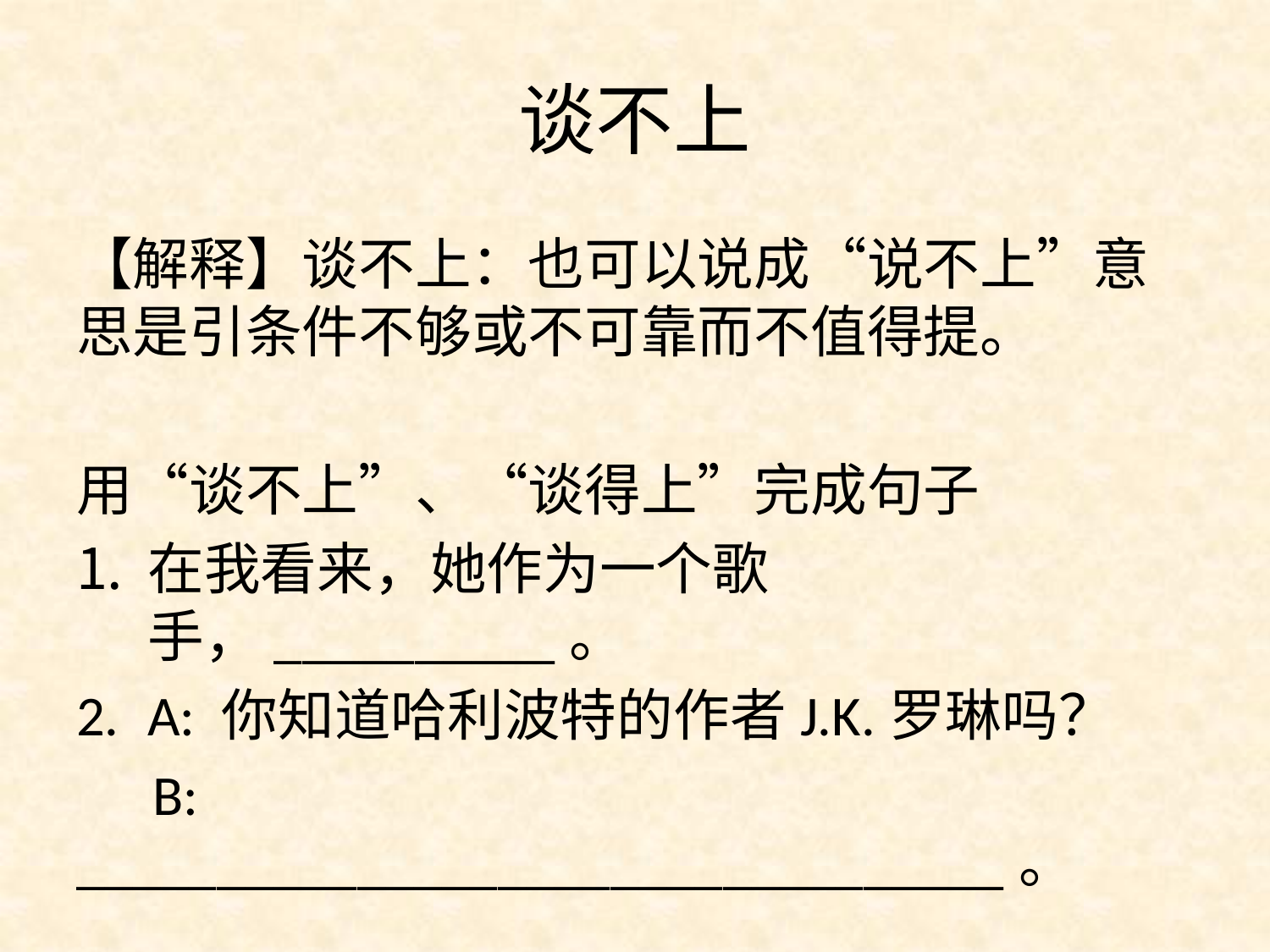

# 谈不上
【解释】谈不上：也可以说成“说不上”意思是引条件不够或不可靠而不值得提。

用“谈不上”、“谈得上”完成句子
在我看来，她作为一个歌手，__________。
A: 你知道哈利波特的作者J.K.罗琳吗？
      B: _________________________________。